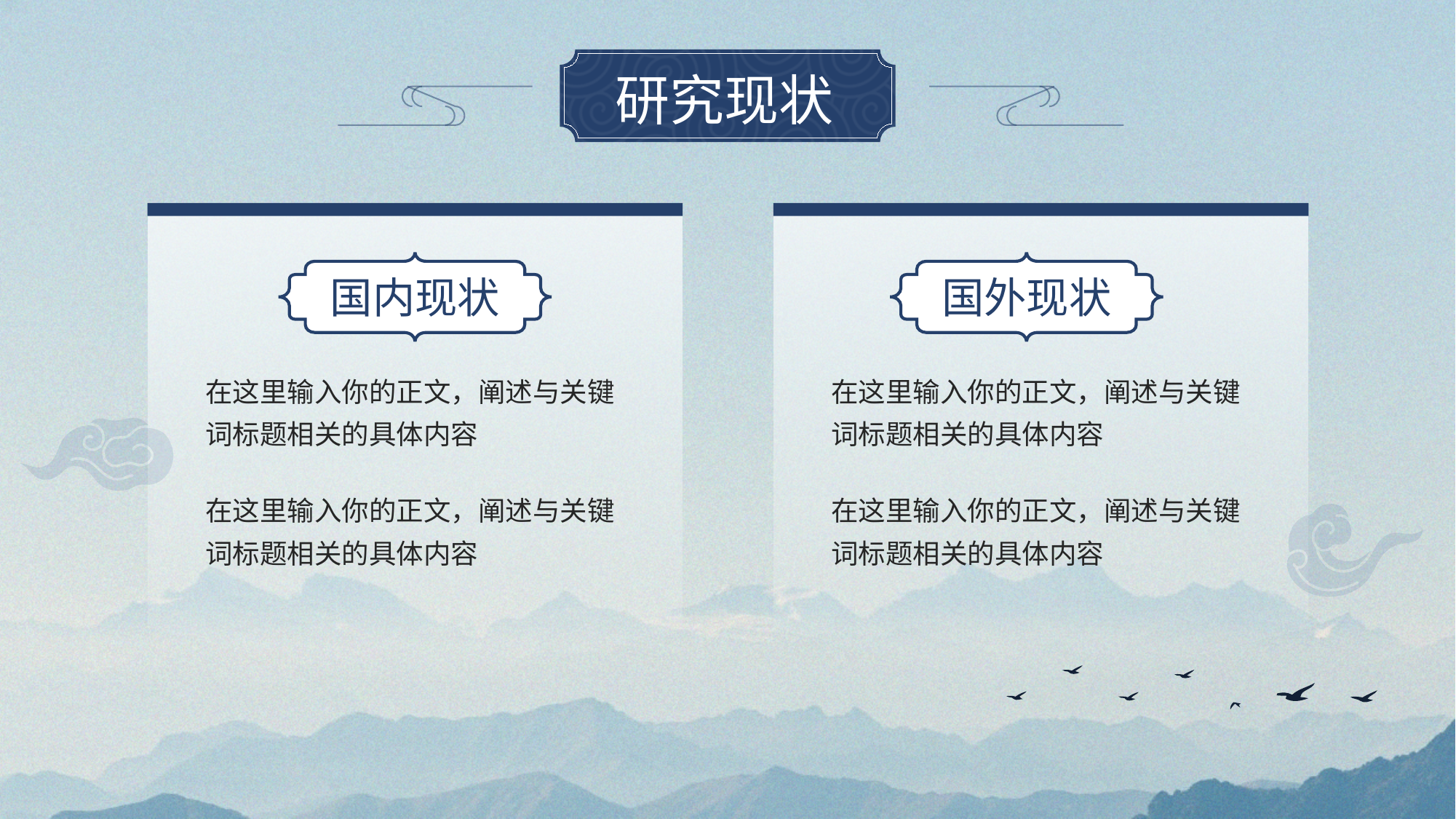

# 研究现状

国内现状
国外现状
在这里输入你的正文，阐述与关键词标题相关的具体内容
在这里输入你的正文，阐述与关键词标题相关的具体内容

在这里输入你的正文，阐述与关键词标题相关的具体内容
在这里输入你的正文，阐述与关键词标题相关的具体内容